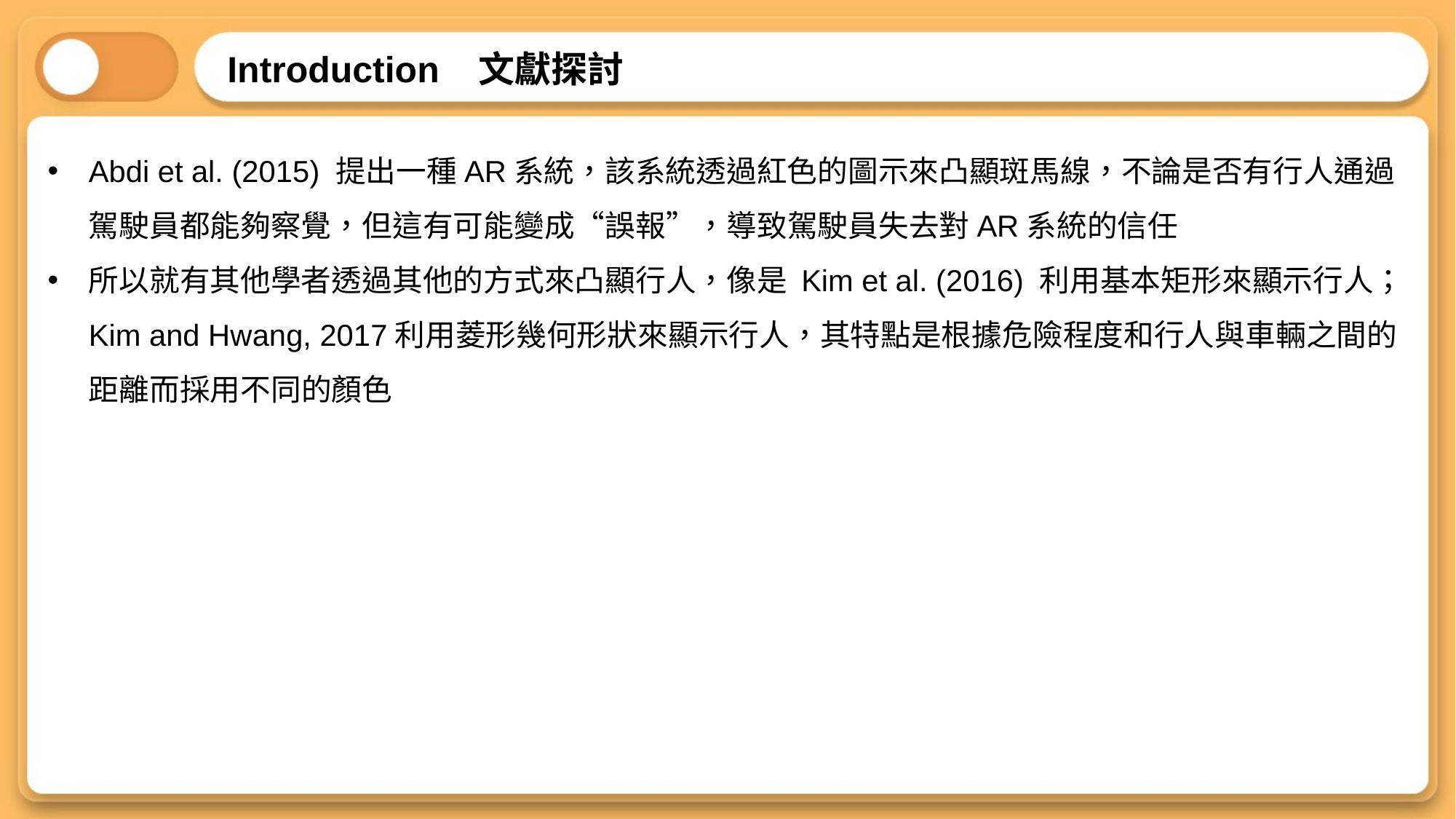

Introduction   文獻探討
Abdi et al. (2015) 提出一種AR系統，該系統透過紅色的圖示來凸顯斑馬線，不論是否有行人通過駕駛員都能夠察覺，但這有可能變成“誤報”，導致駕駛員失去對AR系統的信任
所以就有其他學者透過其他的方式來凸顯行人，像是 Kim et al. (2016) 利用基本矩形來顯示行人； Kim and Hwang, 2017利用菱形幾何形狀來顯示行人，其特點是根據危險程度和行人與車輛之間的距離而採用不同的顏色